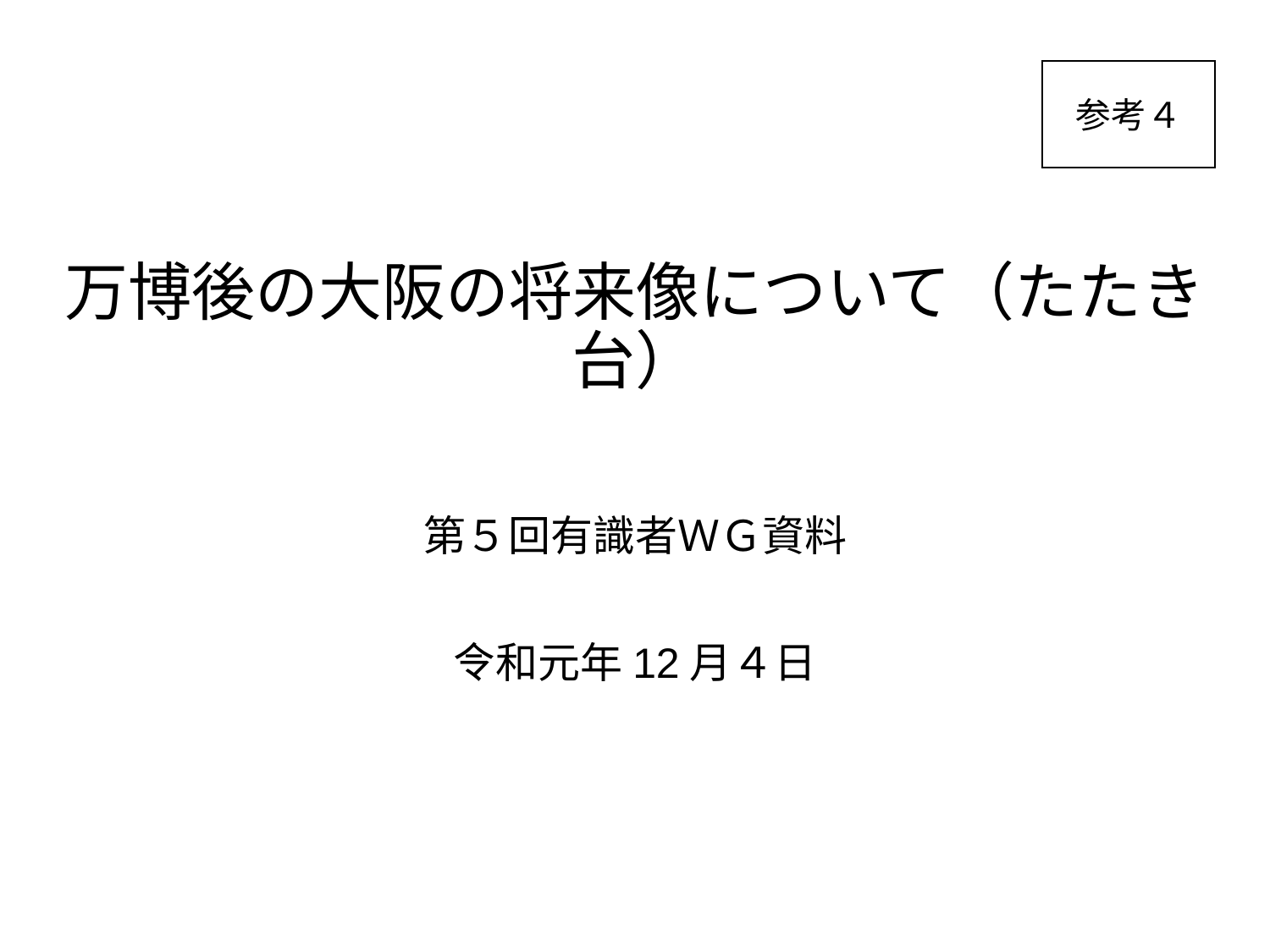

参考４
# 万博後の大阪の将来像について（たたき台）
第５回有識者ＷＧ資料

令和元年12月４日